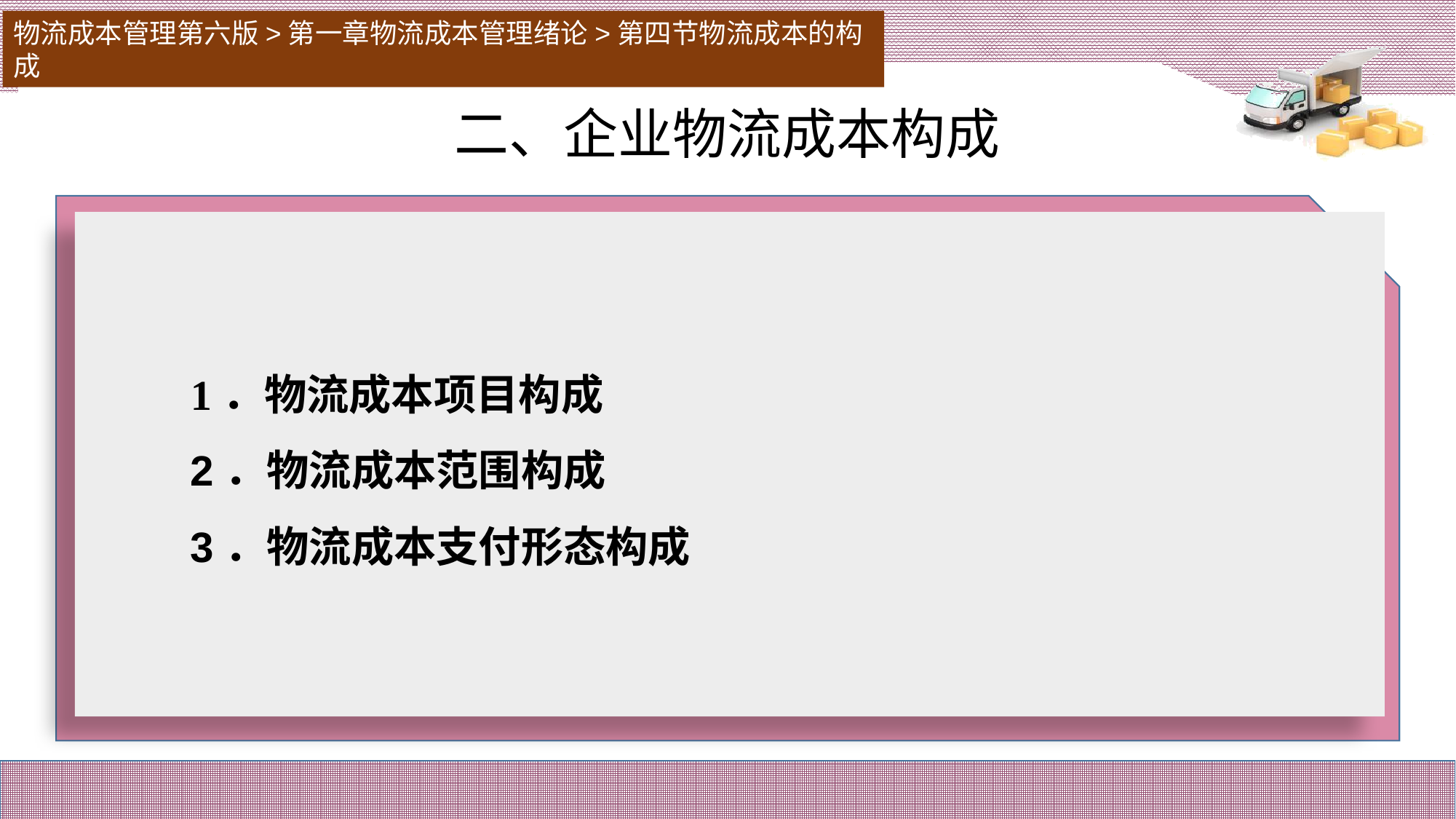

物流成本管理第六版>第一章物流成本管理绪论>第四节物流成本的构成
二、企业物流成本构成
# 1．物流成本项目构成
2．物流成本范围构成
3．物流成本支付形态构成